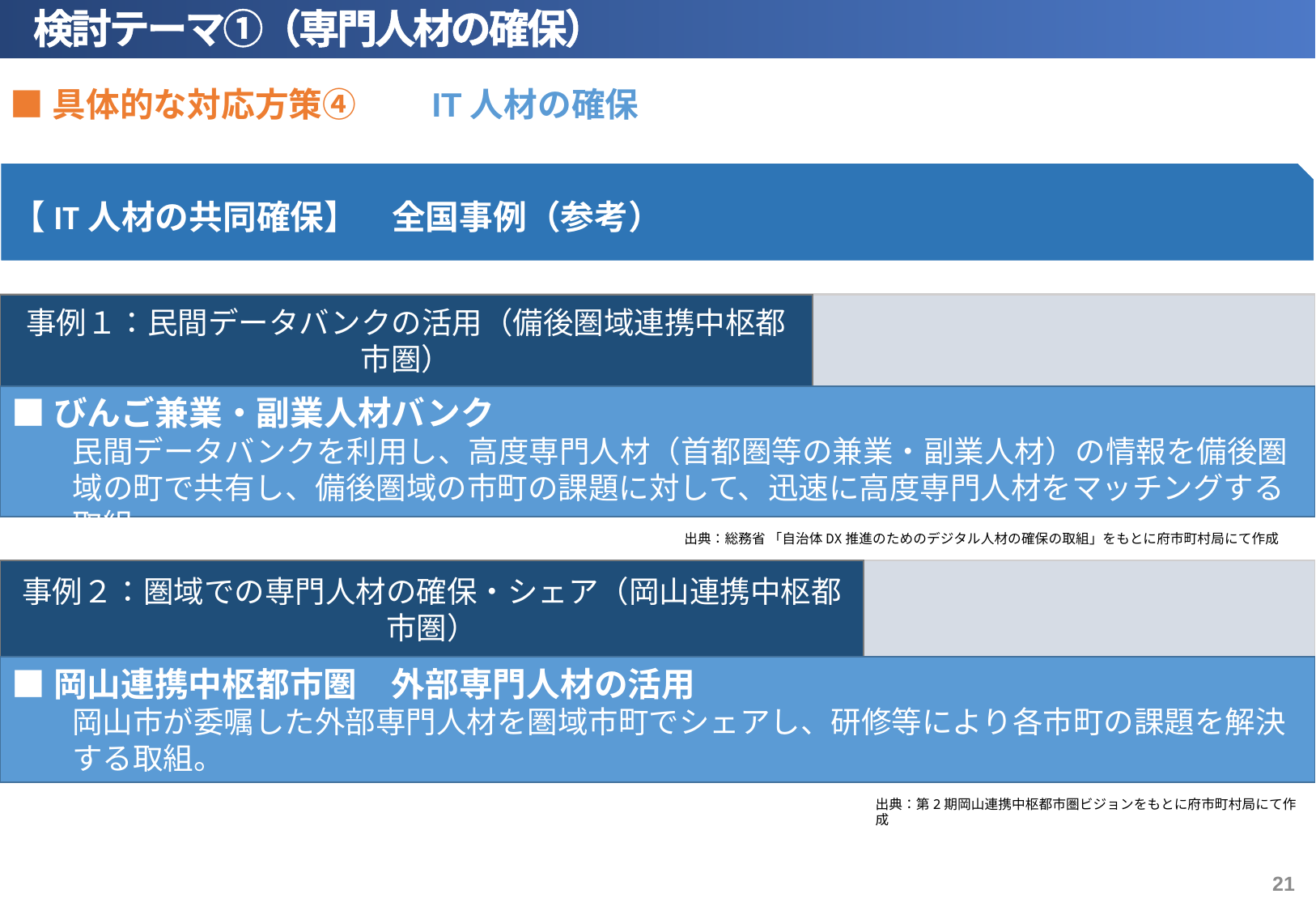

検討テーマ①（専門人材の確保）

■具体的な対応方策④　　IT人材の確保
【IT人材の共同確保】　全国事例（参考）
事例１：民間データバンクの活用（備後圏域連携中枢都市圏）

■びんご兼業・副業人材バンク
民間データバンクを利用し、高度専門人材（首都圏等の兼業・副業人材）の情報を備後圏域の町で共有し、備後圏域の市町の課題に対して、迅速に高度専門人材をマッチングする取組。
出典：総務省 「自治体DX推進のためのデジタル人材の確保の取組」をもとに府市町村局にて作成
事例２：圏域での専門人材の確保・シェア（岡山連携中枢都市圏）

■岡山連携中枢都市圏　外部専門人材の活用
岡山市が委嘱した外部専門人材を圏域市町でシェアし、研修等により各市町の課題を解決する取組。
出典：第2期岡山連携中枢都市圏ビジョンをもとに府市町村局にて作成
21